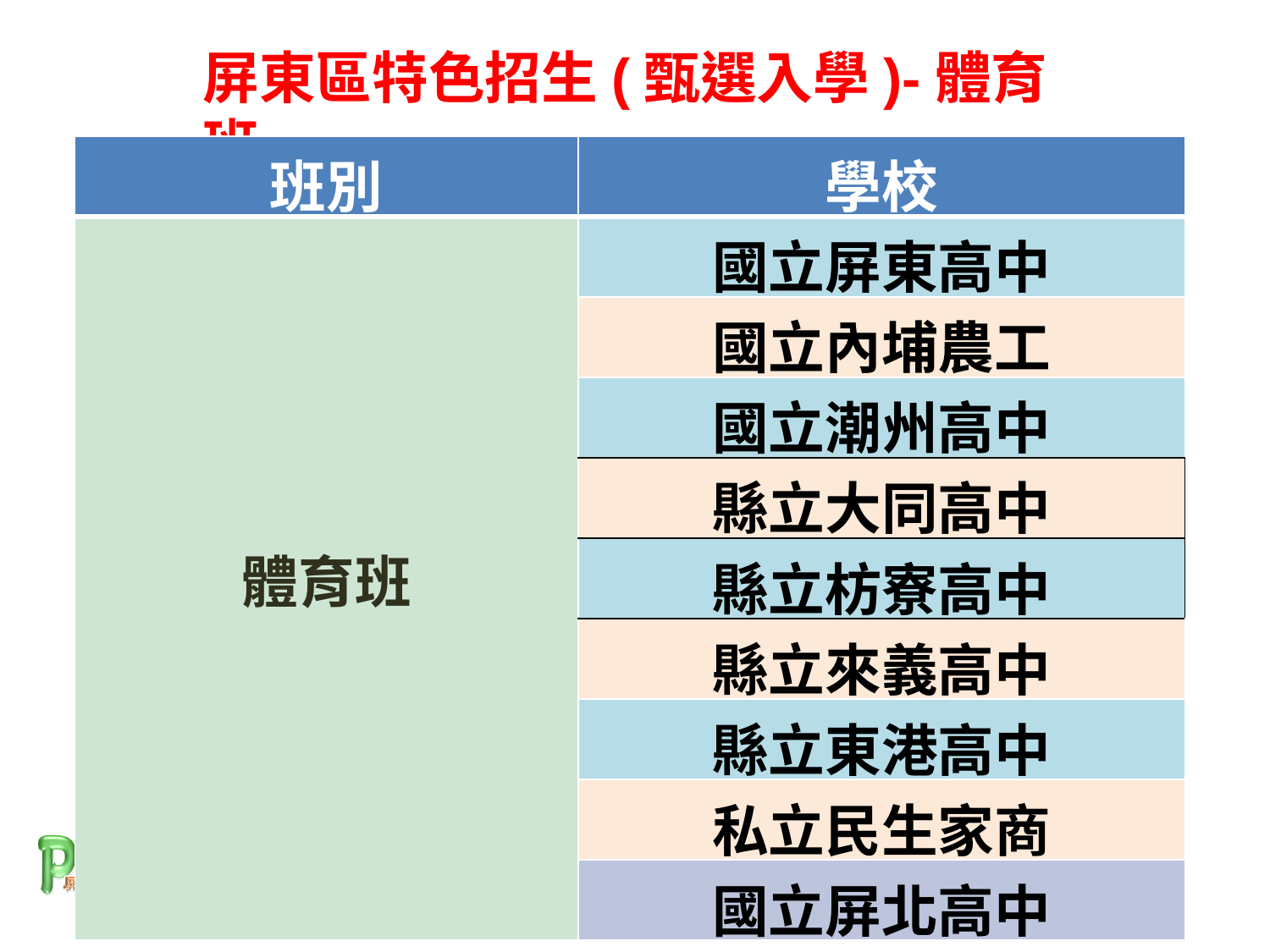

屏東區特色招生(甄選入學)-體育班
| 班別 | 學校 |
| --- | --- |
| 體育班 | 國立屏東高中 |
|  | 國立內埔農工 |
|  | 國立潮州高中 |
|  | 縣立大同高中 |
|  | 縣立枋寮高中 |
|  | 縣立來義高中 |
|  | 縣立東港高中 |
|  | 私立民生家商 |
|  | 國立屏北高中 |